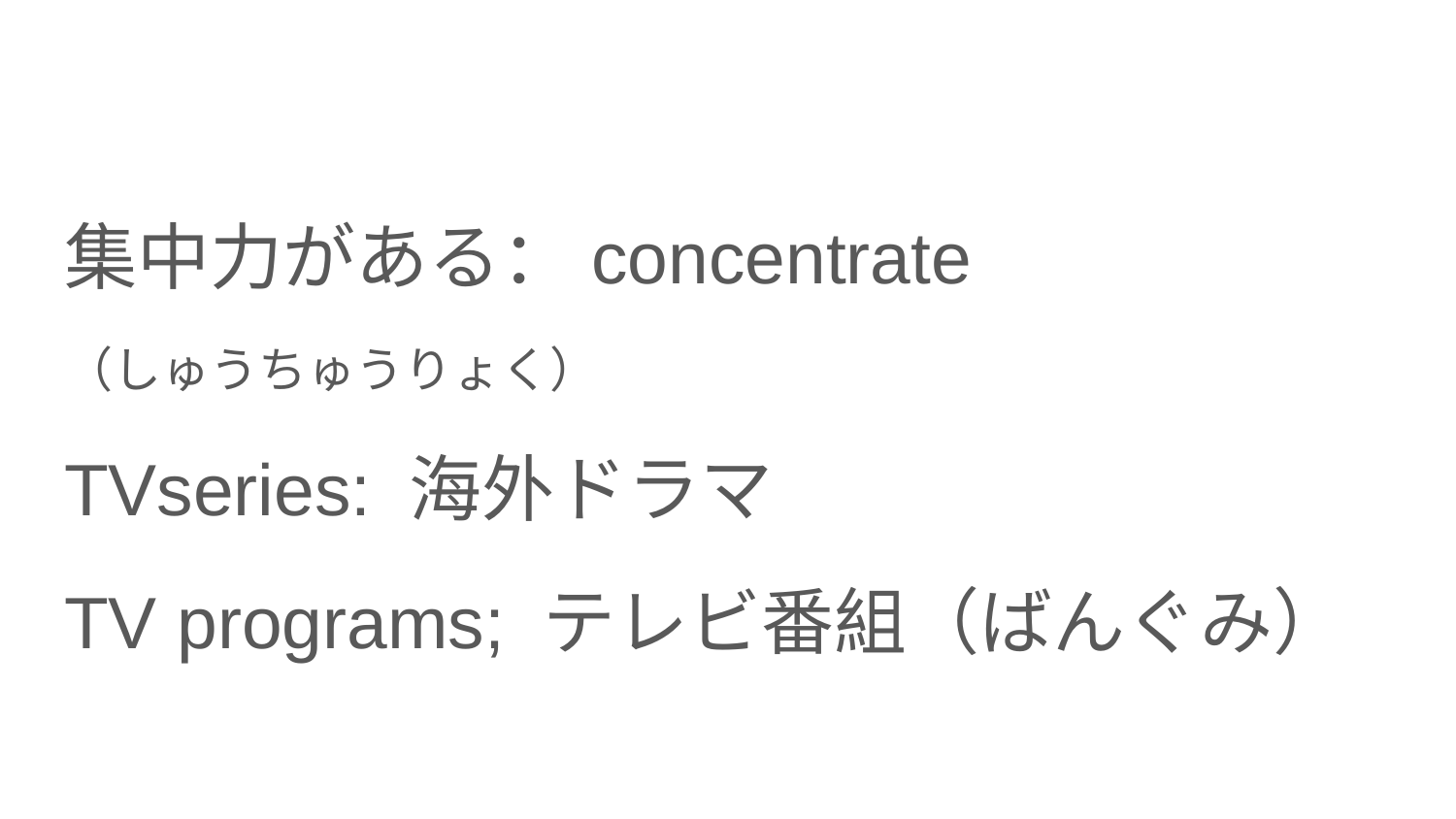

#
集中力がある：concentrate
（しゅうちゅうりょく）
TVseries: 海外ドラマ
TV programs; テレビ番組（ばんぐみ）